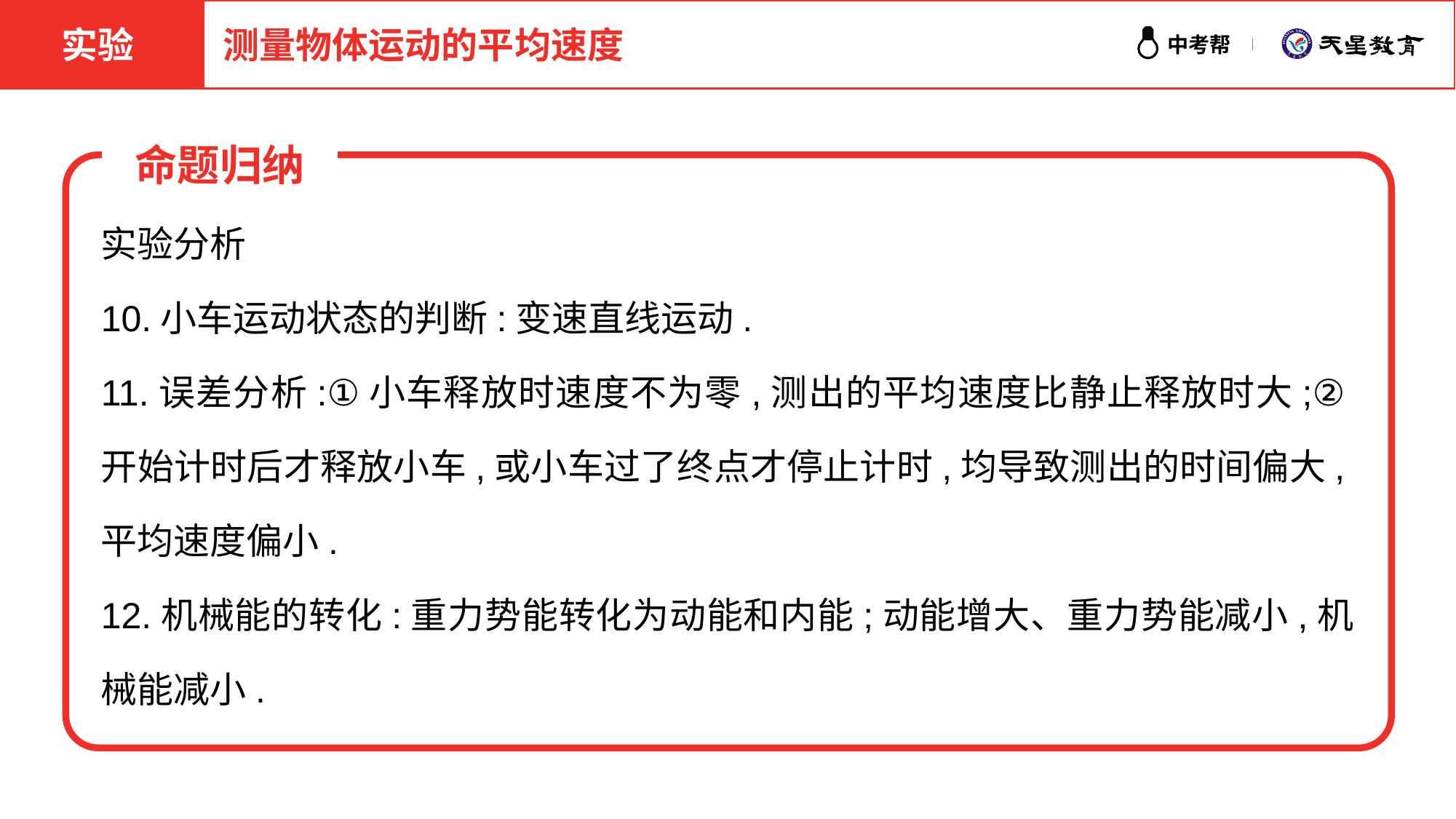

实验
测量物体运动的平均速度
命题归纳

实验分析
10.小车运动状态的判断:变速直线运动.
11.误差分析:①小车释放时速度不为零,测出的平均速度比静止释放时大;②开始计时后才释放小车,或小车过了终点才停止计时,均导致测出的时间偏大,平均速度偏小.
12.机械能的转化:重力势能转化为动能和内能;动能增大、重力势能减小,机械能减小.